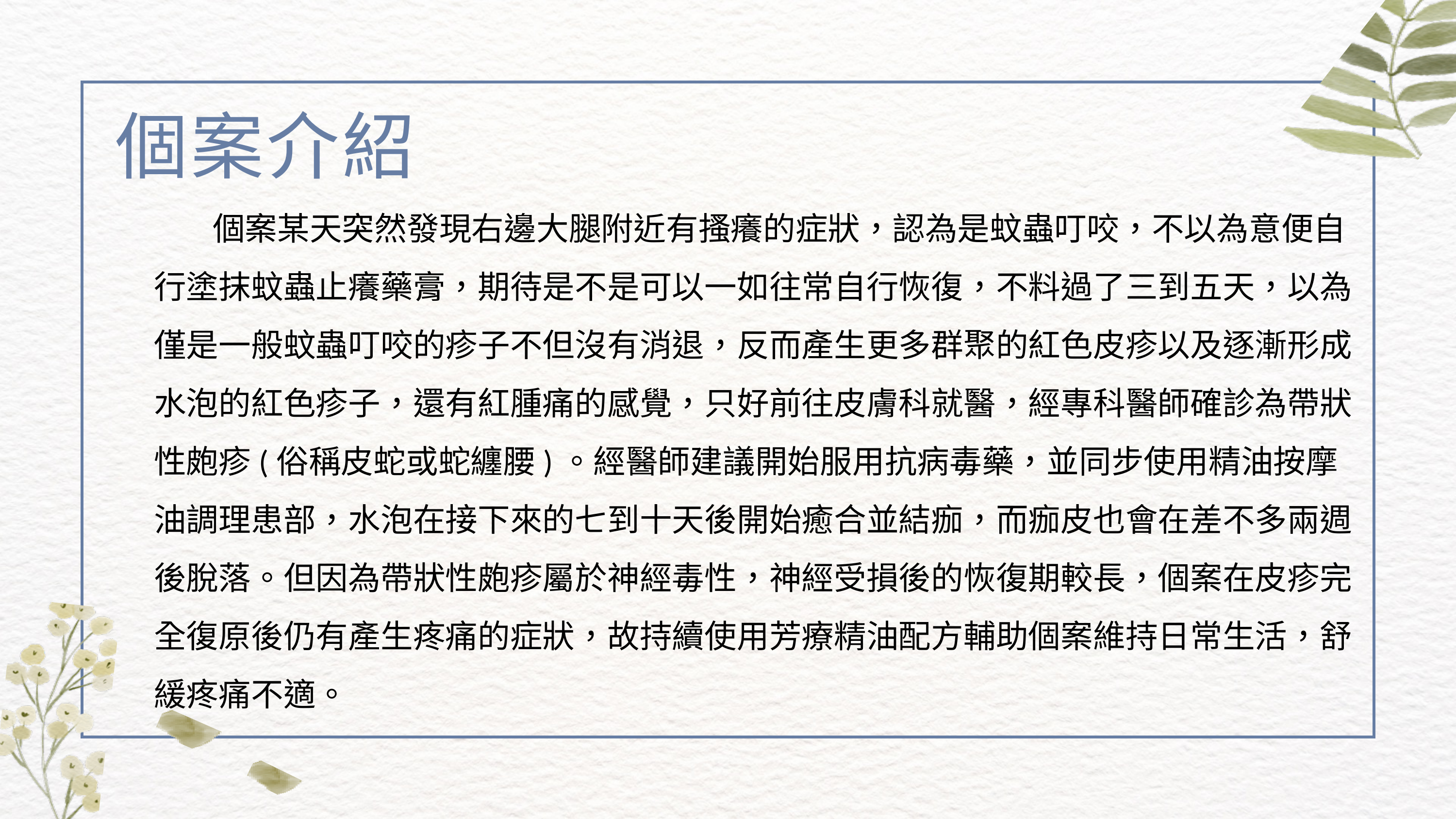

個案介紹
       個案某天突然發現右邊大腿附近有搔癢的症狀，認為是蚊蟲叮咬，不以為意便自行塗抹蚊蟲止癢藥膏，期待是不是可以一如往常自行恢復，不料過了三到五天，以為僅是一般蚊蟲叮咬的疹子不但沒有消退，反而產生更多群聚的紅色皮疹以及逐漸形成水泡的紅色疹子，還有紅腫痛的感覺，只好前往皮膚科就醫，經專科醫師確診為帶狀性皰疹(俗稱皮蛇或蛇纏腰)。經醫師建議開始服用抗病毒藥，並同步使用精油按摩油調理患部，水泡在接下來的七到十天後開始癒合並結痂，而痂皮也會在差不多兩週後脫落。但因為帶狀性皰疹屬於神經毒性，神經受損後的恢復期較長，個案在皮疹完全復原後仍有產生疼痛的症狀，故持續使用芳療精油配方輔助個案維持日常生活，舒緩疼痛不適。